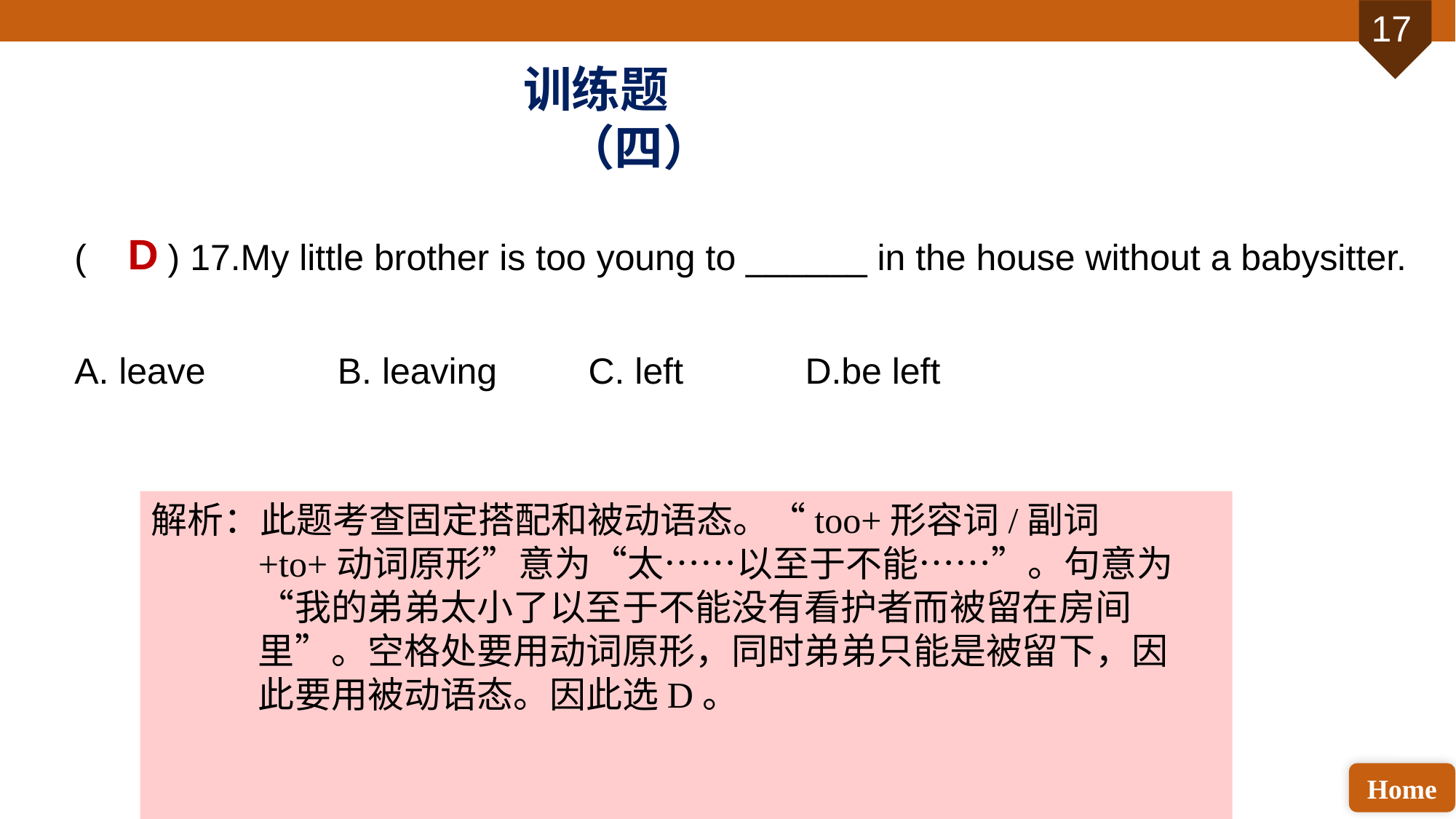

训练题（四）
(        ) 17.My little brother is too young to ______ in the house without a babysitter.

A. leave             B. leaving         C. left            D.be left
D

解析：此题考查固定搭配和被动语态。“too+形容词/副词+to+动词原形”意为“太……以至于不能……”。句意为“我的弟弟太小了以至于不能没有看护者而被留在房间里”。空格处要用动词原形，同时弟弟只能是被留下，因此要用被动语态。因此选D。